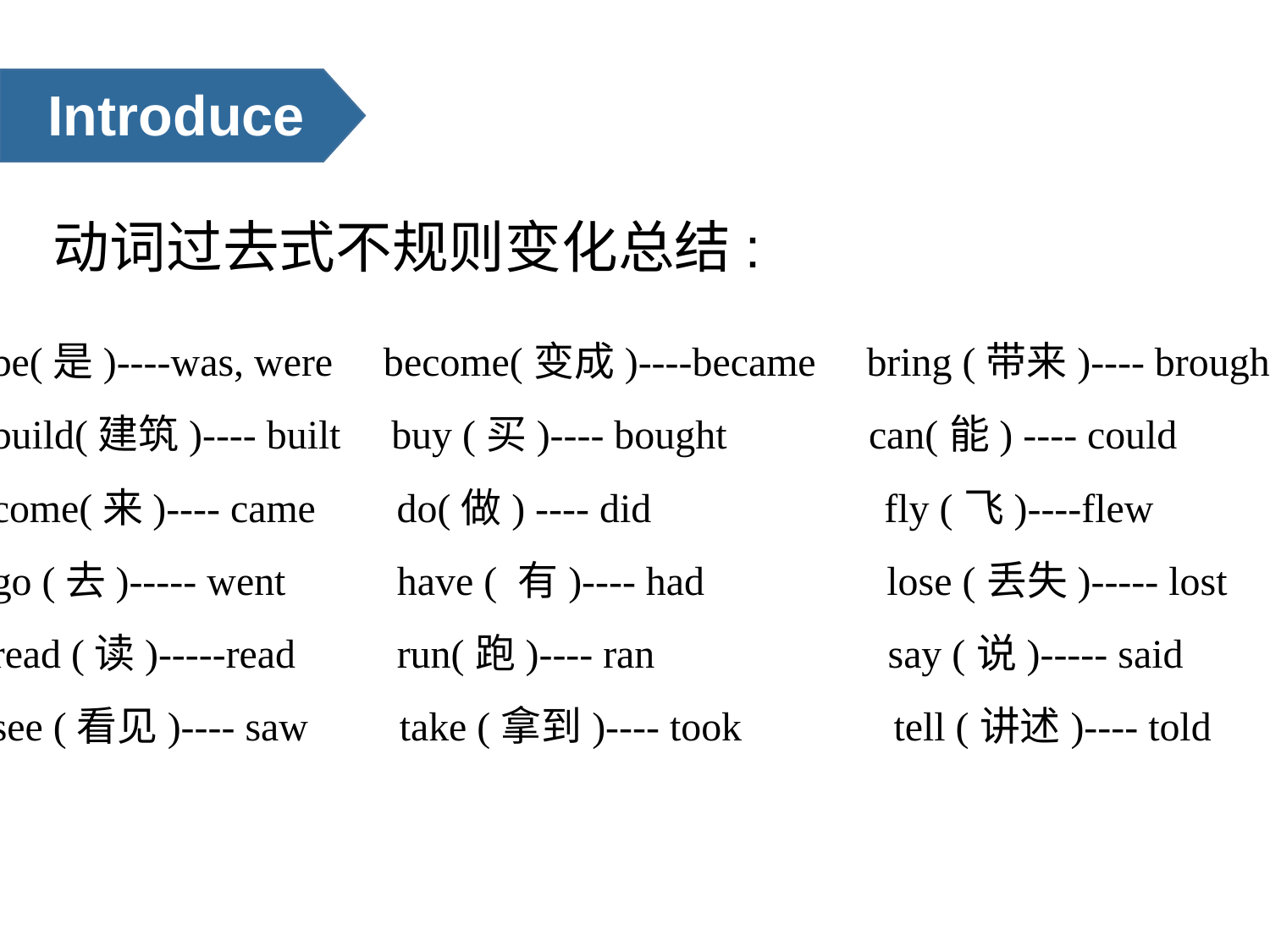

Introduce
动词过去式不规则变化总结:
be(是)----was, were     become(变成)----became     bring (带来)---- brought
build(建筑)---- built     buy (买)---- bought              can(能) ---- could
come(来)---- came        do(做) ---- did                       fly (飞)----flew
go (去)----- went           have ( 有)---- had                  lose (丢失)----- lost
read (读)-----read          run(跑)---- ran                       say (说)----- said
see (看见)---- saw         take (拿到)---- took               tell (讲述)---- told